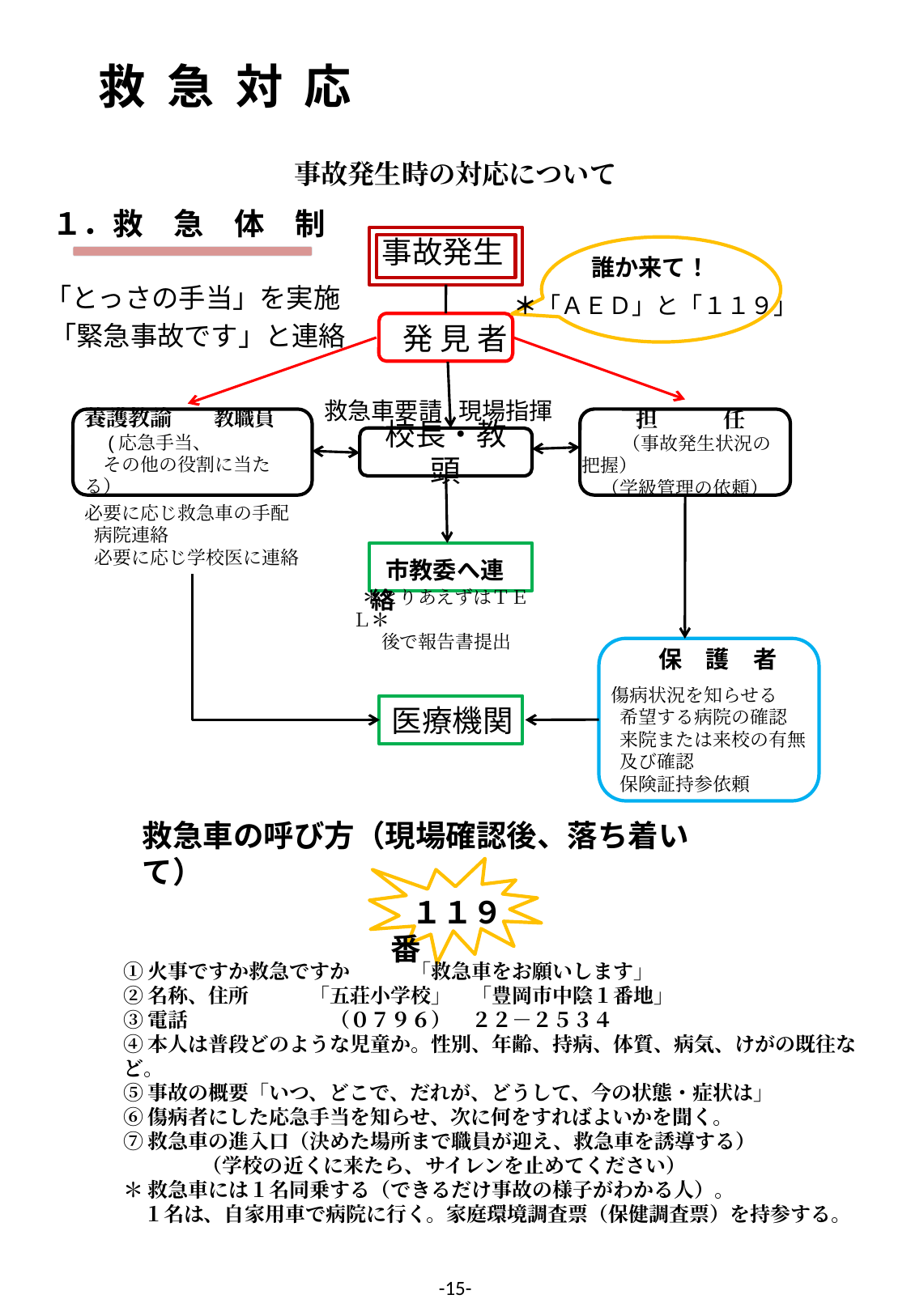

# 救  急  対  応
事故発生時の対応について
１．救　急　体　制
事故発生

誰か来て！
「とっさの手当」を実施
＊「ＡＥＤ」と「１１９」
「緊急事故です」と連絡

 発 見 者
救急車要請
現場指揮

養護教諭 　　教職員
　(応急手当、
　その他の役割に当たる）
 　    担　　　任　　　　　　　　（事故発生状況の把握）
   （学級管理の依頼）

校長・教頭
必要に応じ救急車の手配
 病院連絡
 必要に応じ学校医に連絡
 市教委へ連絡

 ＊とりあえずはＴＥＬ＊
     後で報告書提出

保　護　者
傷病状況を知らせる
 希望する病院の確認
 来院または来校の有無
 及び確認
 保険証持参依頼

医療機関
救急車の呼び方（現場確認後、落ち着いて）

  １１９番
①火事ですか救急ですか　　　「救急車をお願いします」
②名称、住所　　　「五荘小学校」　「豊岡市中陰１番地」
③電話　　　　　　　（０７９６）　２２－２５３４
④本人は普段どのような児童か。性別、年齢、持病、体質、病気、けがの既往など。
⑤事故の概要「いつ、どこで、だれが、どうして、今の状態・症状は」
⑥傷病者にした応急手当を知らせ、次に何をすればよいかを聞く。
⑦救急車の進入口（決めた場所まで職員が迎え、救急車を誘導する）
                （学校の近くに来たら、サイレンを止めてください）
＊ 救急車には１名同乗する（できるだけ事故の様子がわかる人）。
　１名は、自家用車で病院に行く。家庭環境調査票（保健調査票）を持参する。
-15-